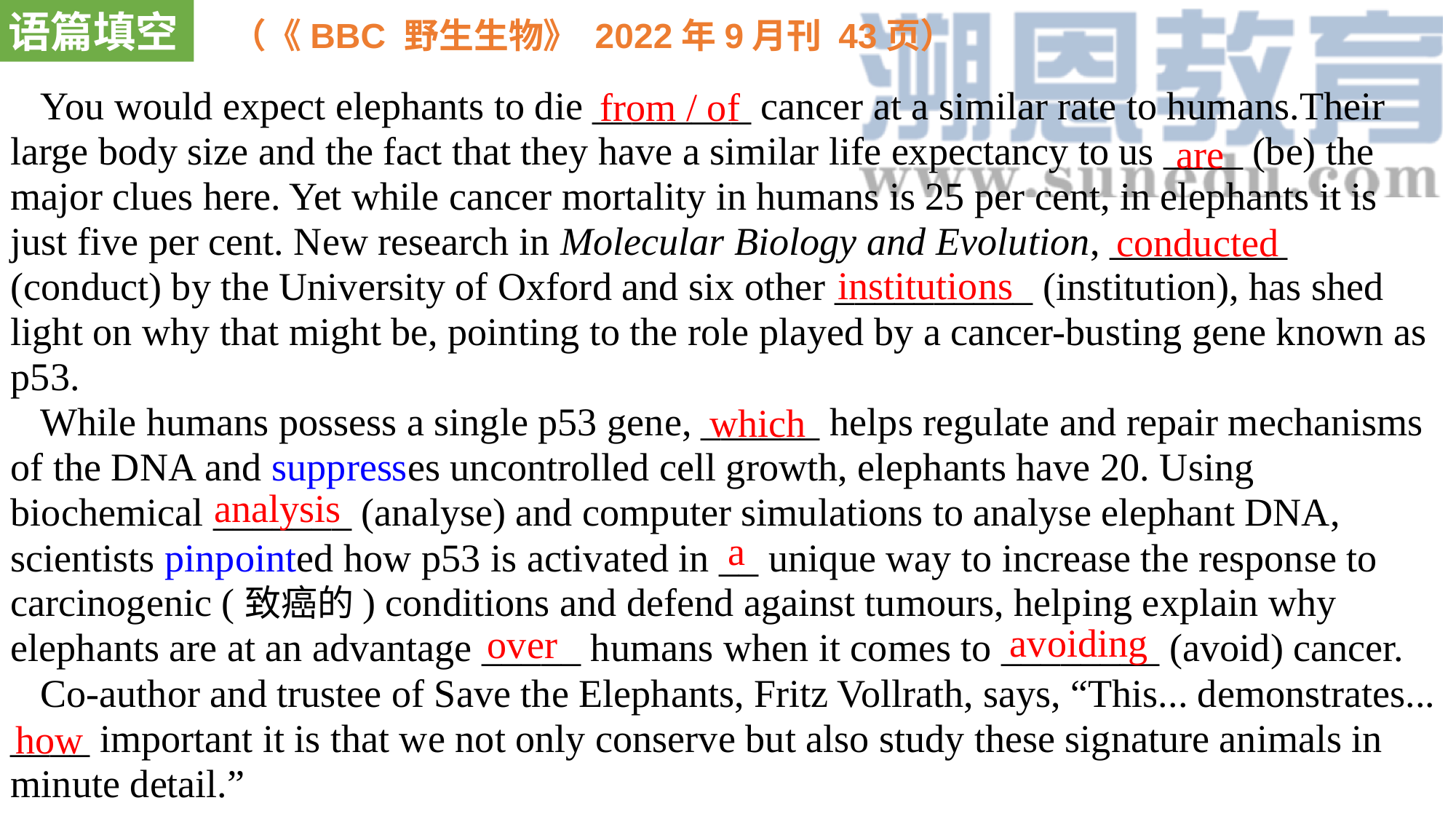

语篇填空
（《BBC 野生生物》 2022年9月刊 43页）
from / of
   You would expect elephants to die ________ cancer at a similar rate to humans.Their large body size and the fact that they have a similar life expectancy to us ____ (be) the major clues here. Yet while cancer mortality in humans is 25 per cent, in elephants it is just five per cent. New research in Molecular Biology and Evolution, _________ (conduct) by the University of Oxford and six other __________ (institution), has shed light on why that might be, pointing to the role played by a cancer-busting gene known as p53.
   While humans possess a single p53 gene, ______ helps regulate and repair mechanisms of the DNA and suppresses uncontrolled cell growth, elephants have 20. Using biochemical _______ (analyse) and computer simulations to analyse elephant DNA, scientists pinpointed how p53 is activated in __ unique way to increase the response to carcinogenic (致癌的) conditions and defend against tumours, helping explain why elephants are at an advantage _____ humans when it comes to ________ (avoid) cancer.
   Co-author and trustee of Save the Elephants, Fritz Vollrath, says, “This... demonstrates... ____ important it is that we not only conserve but also study these signature animals in minute detail.”
are
conducted
institutions
which
analysis
a
avoiding
over
how